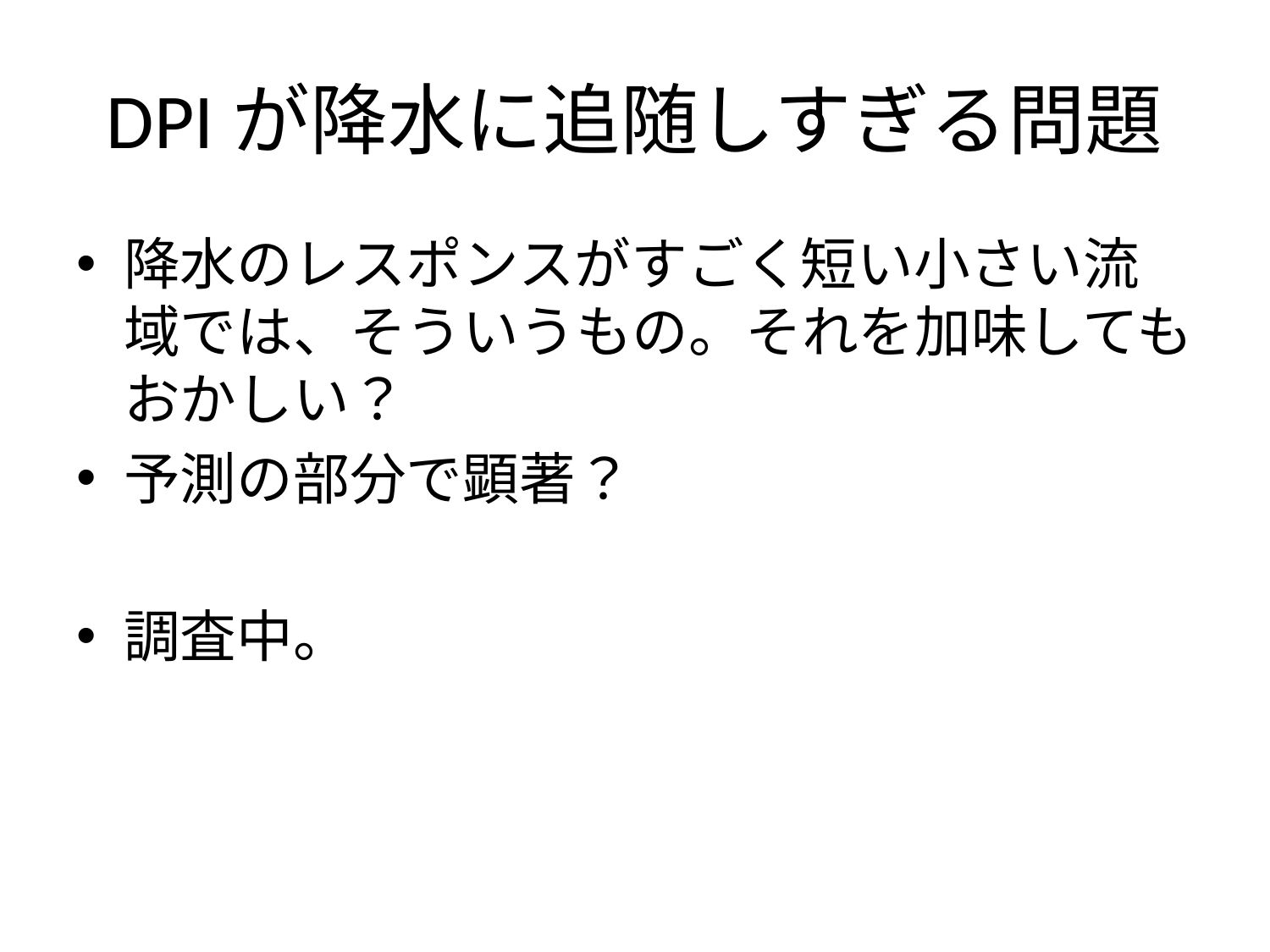

# DPIが降水に追随しすぎる問題
降水のレスポンスがすごく短い小さい流域では、そういうもの。それを加味してもおかしい？
予測の部分で顕著？

調査中。